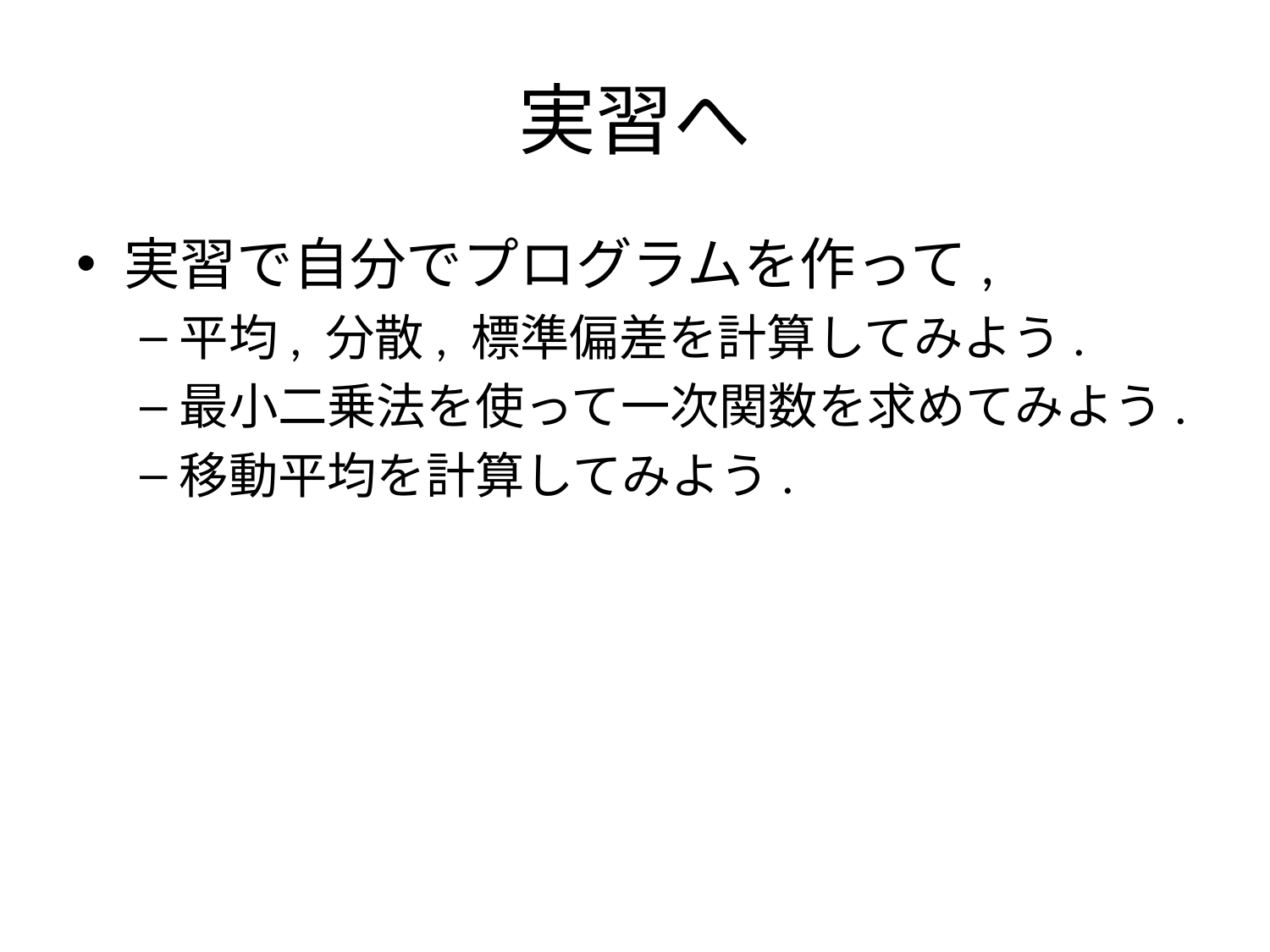

# 実習へ
実習で自分でプログラムを作って,
平均, 分散, 標準偏差を計算してみよう.
最小二乗法を使って一次関数を求めてみよう.
移動平均を計算してみよう.